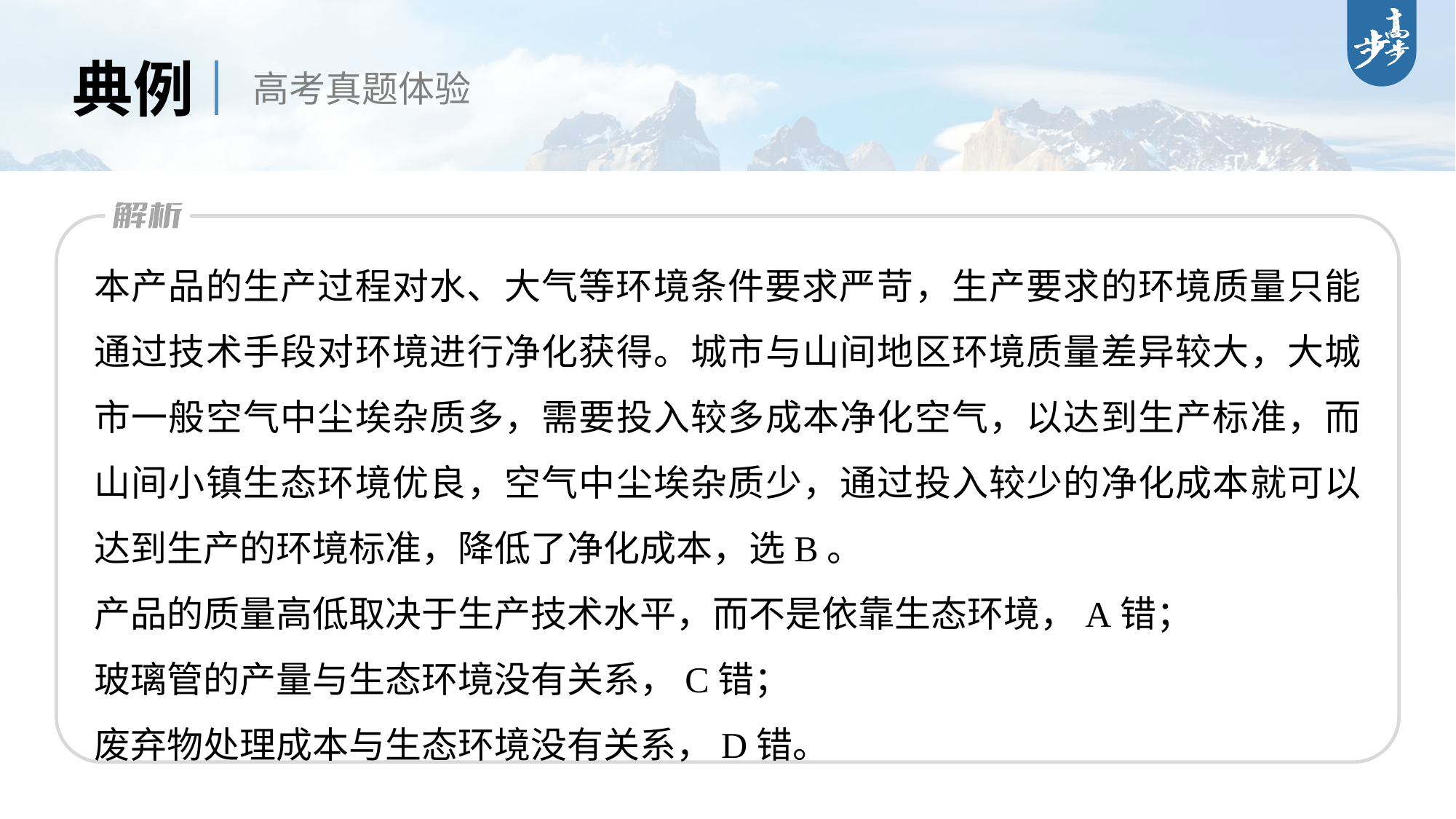

典例
高考真题体验

本产品的生产过程对水、大气等环境条件要求严苛，生产要求的环境质量只能通过技术手段对环境进行净化获得。城市与山间地区环境质量差异较大，大城市一般空气中尘埃杂质多，需要投入较多成本净化空气，以达到生产标准，而山间小镇生态环境优良，空气中尘埃杂质少，通过投入较少的净化成本就可以达到生产的环境标准，降低了净化成本，选B。
产品的质量高低取决于生产技术水平，而不是依靠生态环境，A错；
玻璃管的产量与生态环境没有关系，C错；
废弃物处理成本与生态环境没有关系，D错。